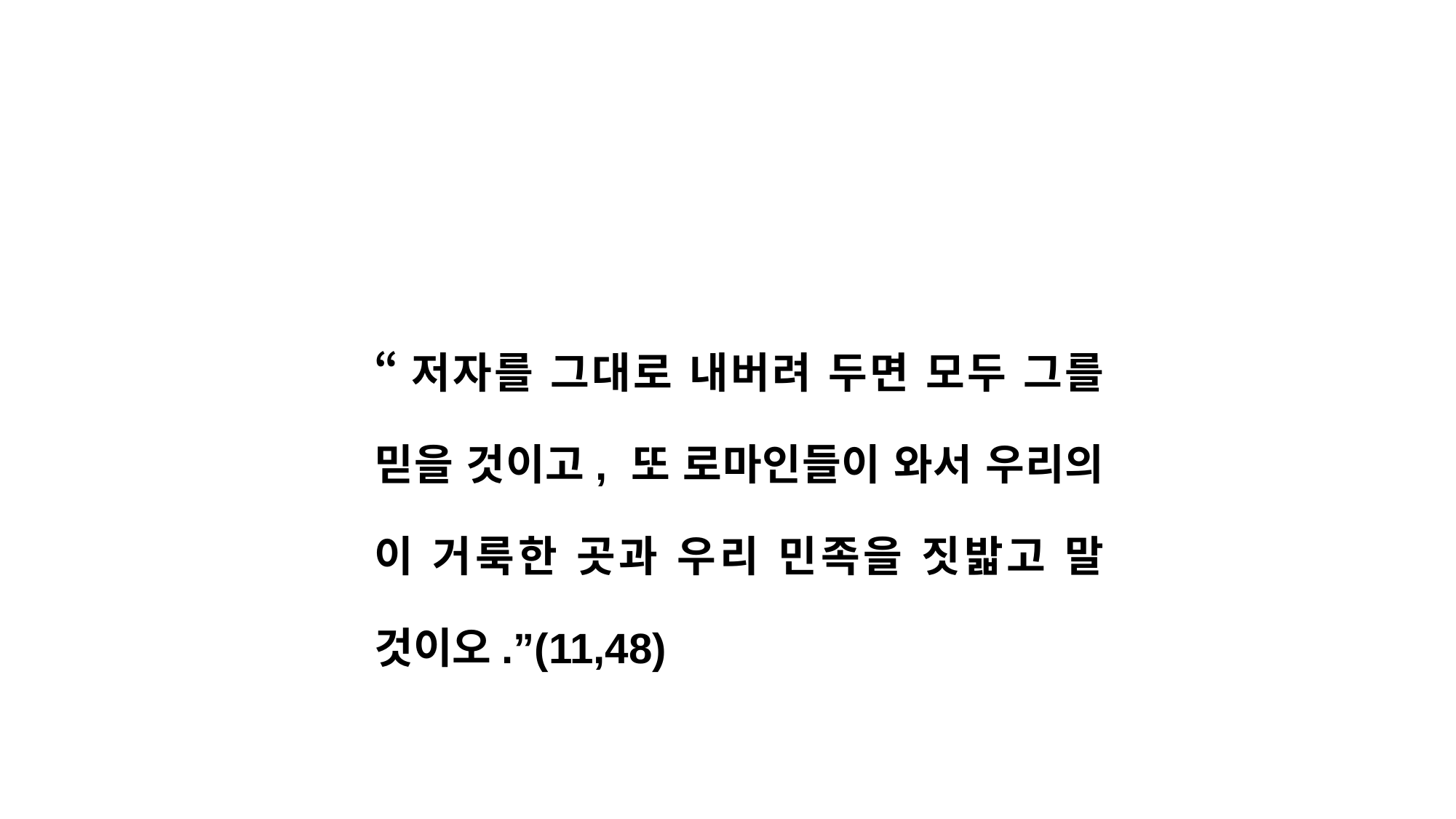

“저자를 그대로 내버려 두면 모두 그를 믿을 것이고, 또 로마인들이 와서 우리의 이 거룩한 곳과 우리 민족을 짓밟고 말 것이오.”(11,48)